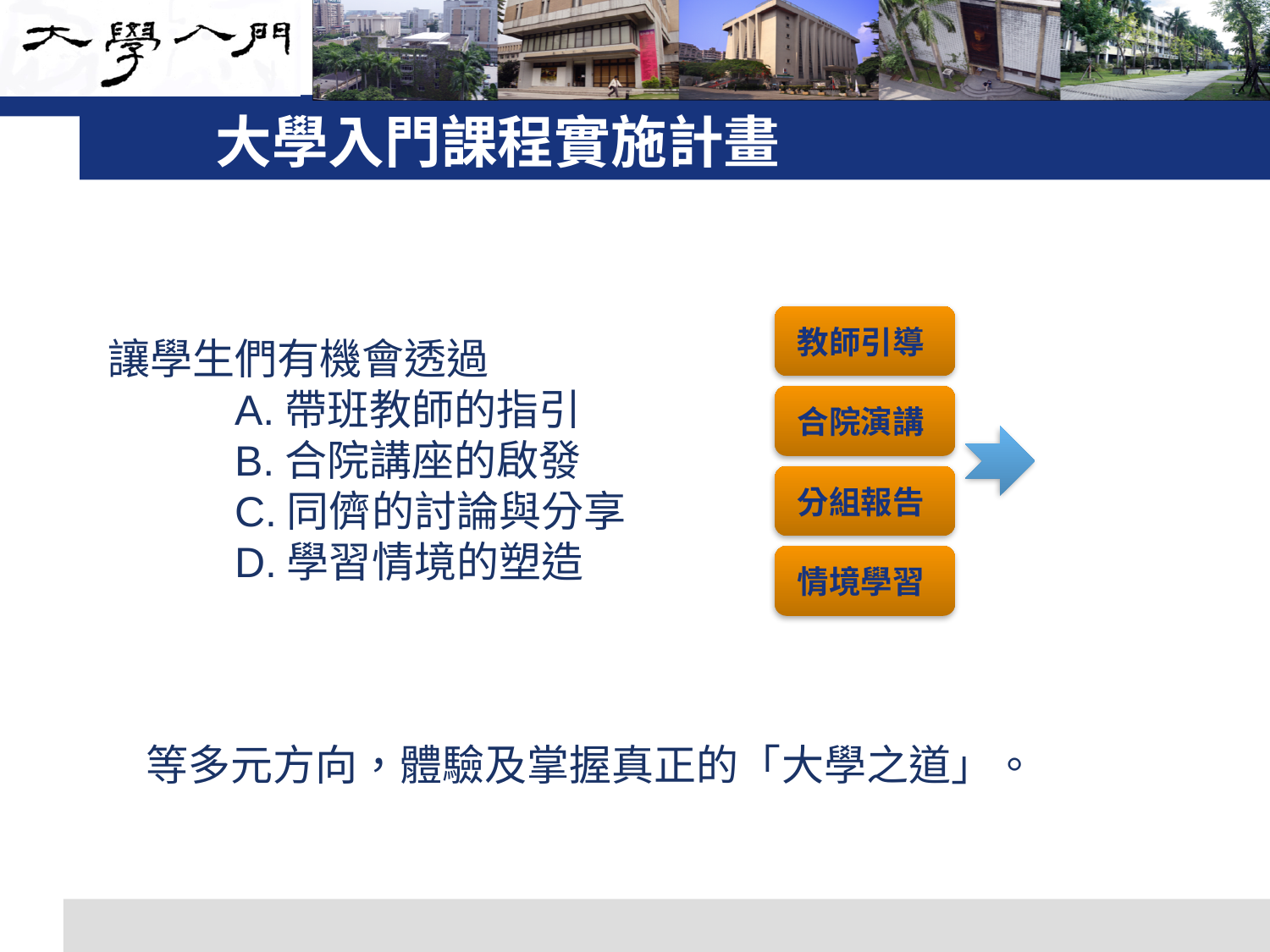

大學入門課程實施計畫

教師引導
讓學生們有機會透過
	A.帶班教師的指引
	B.合院講座的啟發
	C.同儕的討論與分享
	D.學習情境的塑造

   等多元方向，體驗及掌握真正的「大學之道」。

合院演講

分組報告

情境學習